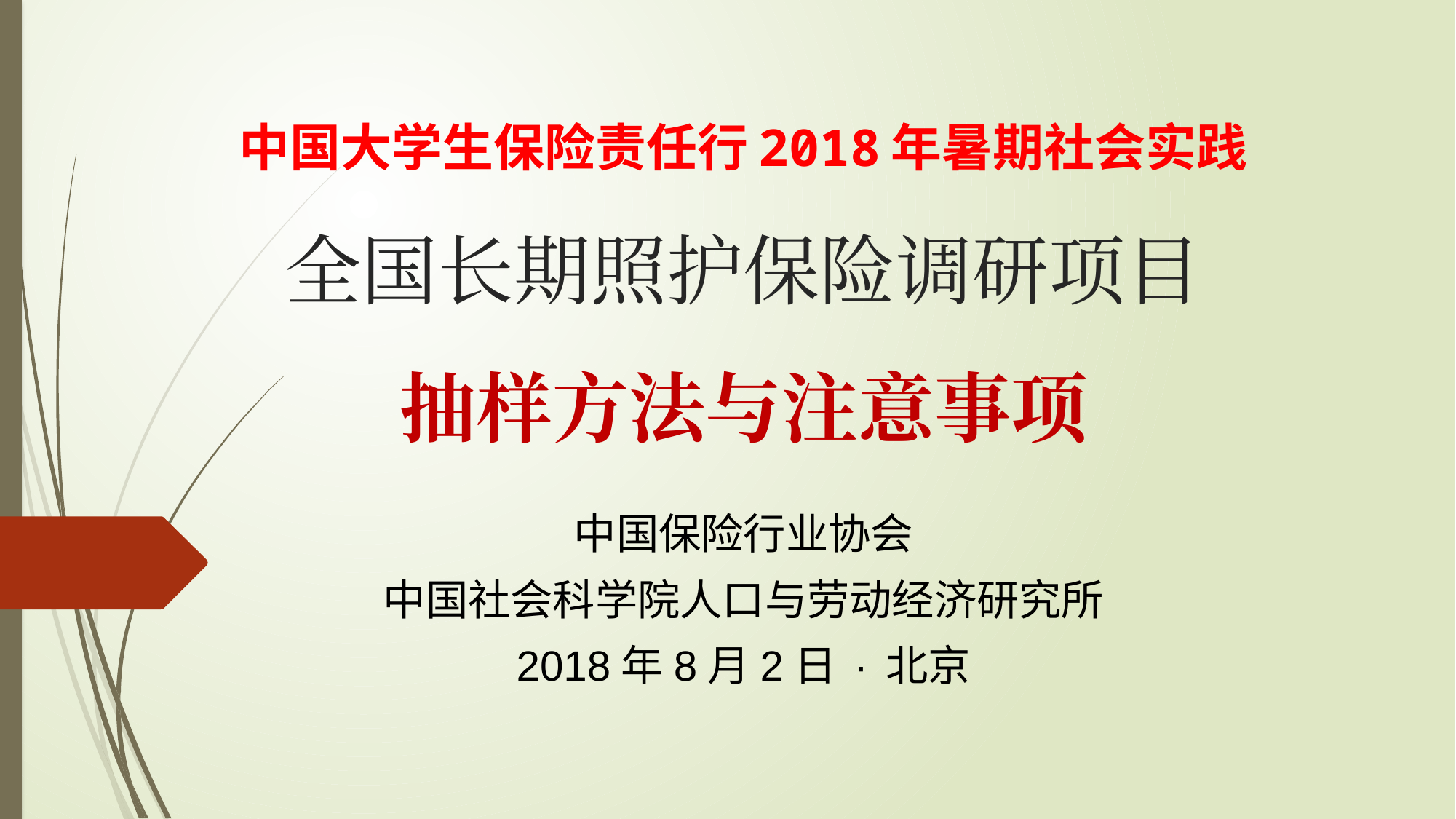

# 中国大学生保险责任行2018年暑期社会实践 全国长期照护保险调研项目 抽样方法与注意事项
中国保险行业协会
中国社会科学院人口与劳动经济研究所
2018年8月2日  ∙  北京